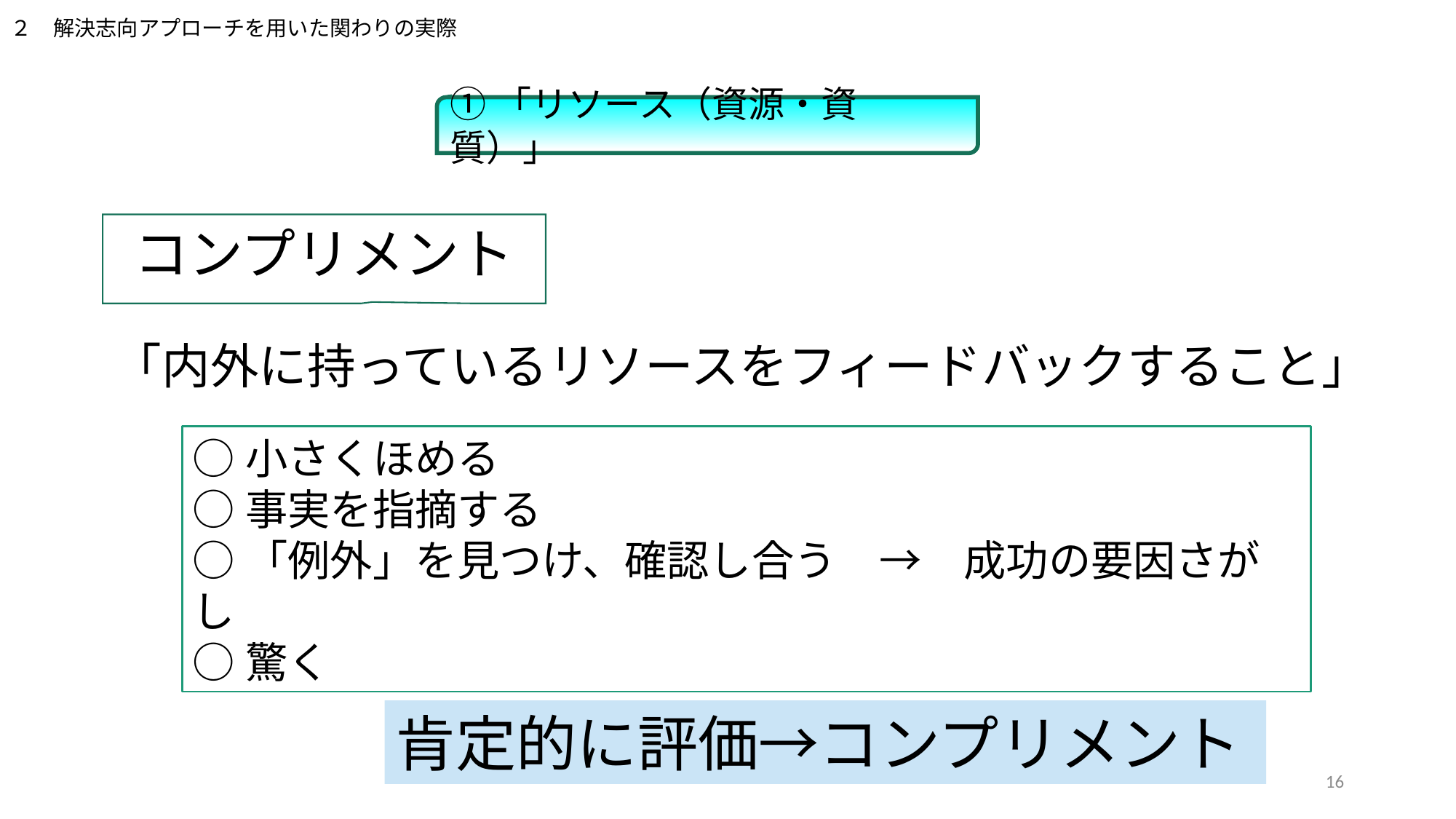

２　解決志向アプローチを用いた関わりの実際
①「リソース（資源・資質）」
コンプリメント
「内外に持っているリソースをフィードバックすること」
○小さくほめる
○事実を指摘する
○「例外」を見つけ、確認し合う　→　成功の要因さがし
○驚く
肯定的に評価→コンプリメント
16